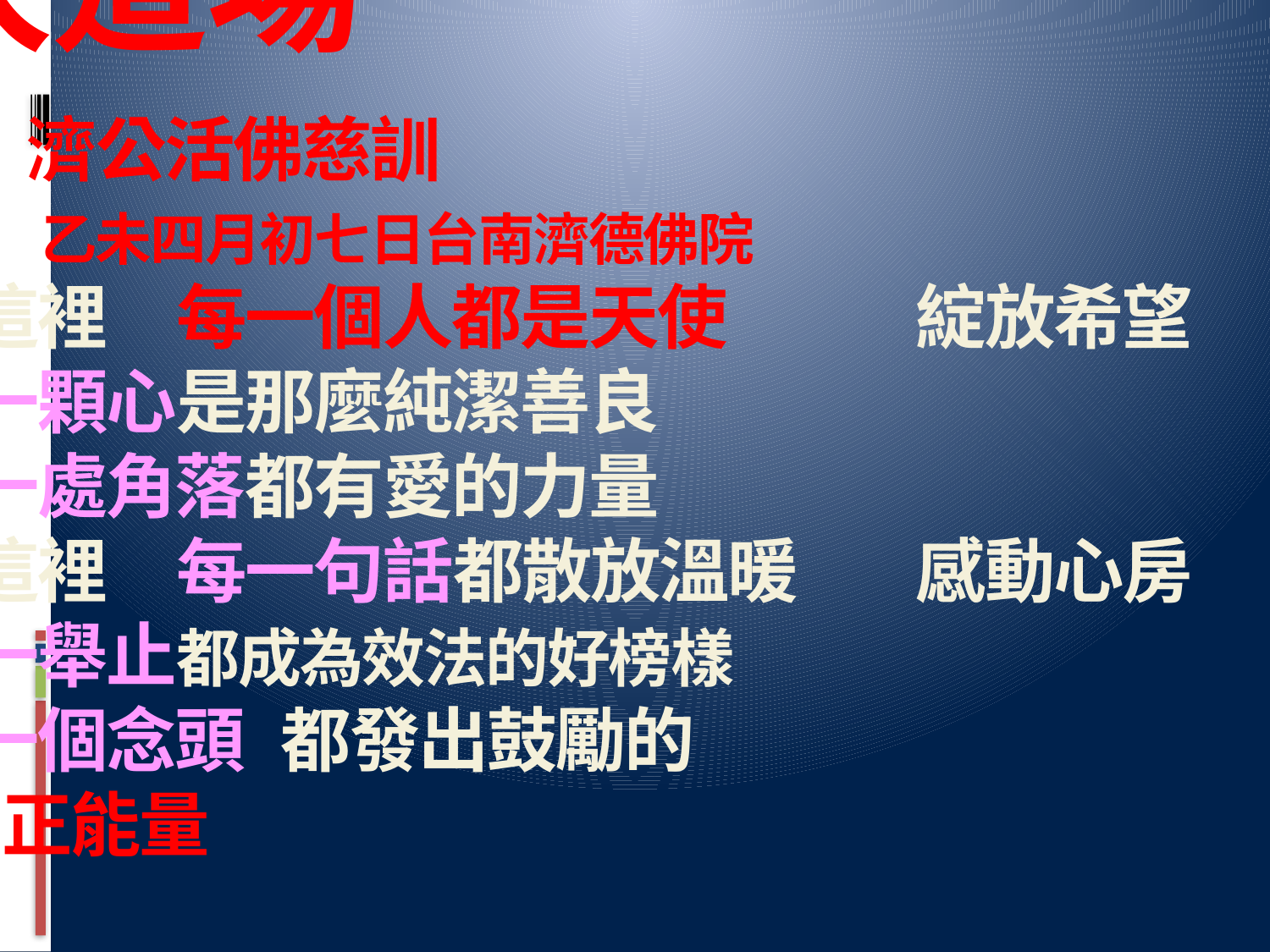

# 大道場 濟公活佛慈訓 乙未四月初七日台南濟德佛院 在這裡　每一個人都是天使　	綻放希望 每一顆心是那麼純潔善良 每一處角落都有愛的力量 在這裡　每一句話都散放溫暖	感動心房 每一舉止都成為效法的好榜樣 每一個念頭	都發出鼓勵的 正能量